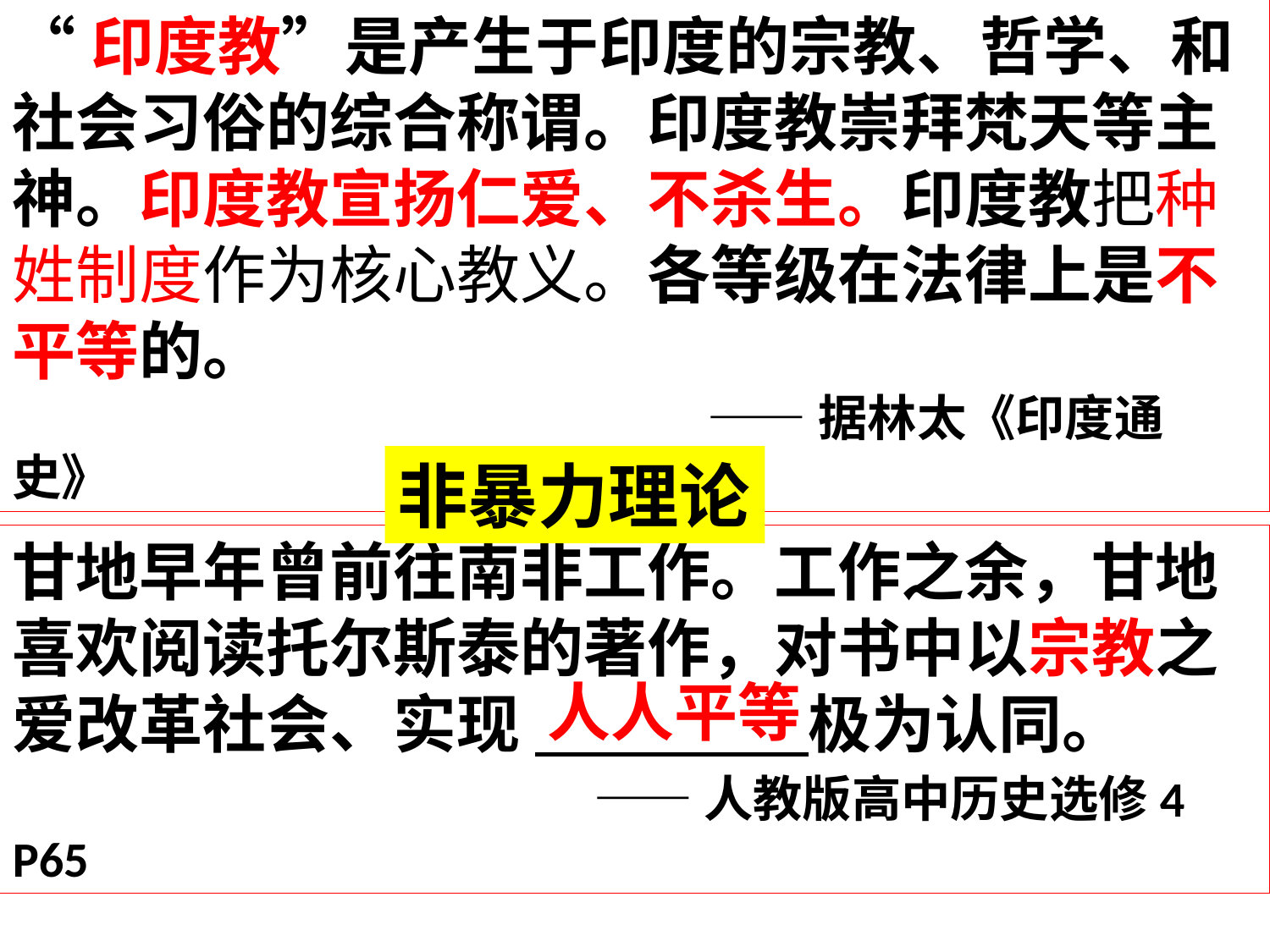

“印度教”是产生于印度的宗教、哲学、和社会习俗的综合称谓。印度教崇拜梵天等主神。印度教宣扬仁爱、不杀生。印度教把种姓制度作为核心教义。各等级在法律上是不平等的。
                                                              ——据林太《印度通史》
非暴力理论
甘地早年曾前往南非工作。工作之余，甘地喜欢阅读托尔斯泰的著作，对书中以宗教之爱改革社会、实现                    极为认同。
                                             ——人教版高中历史选修4  P65
人人平等